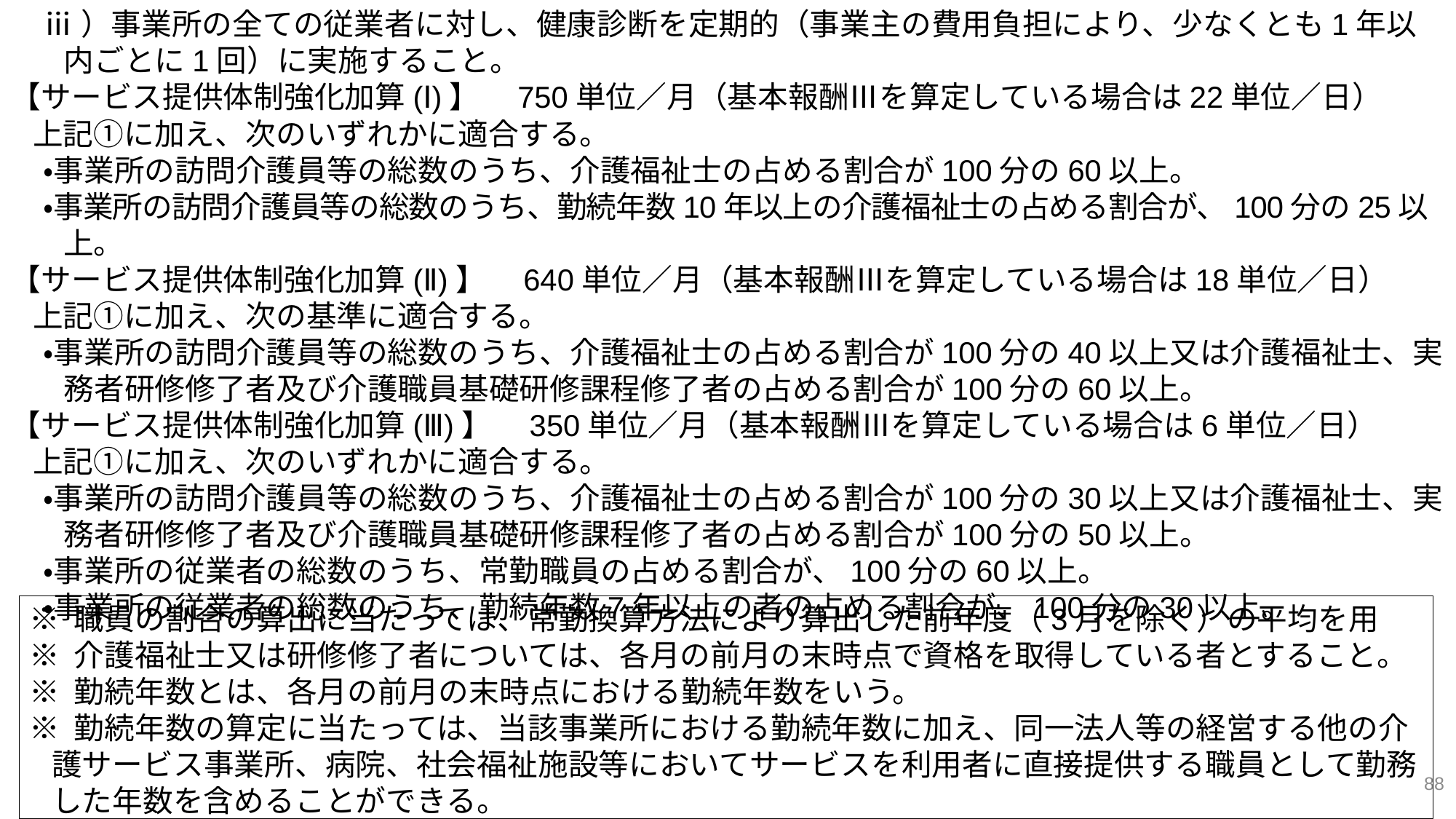

ⅲ）事業所の全ての従業者に対し、健康診断を定期的（事業主の費用負担により、少なくとも1年以内ごとに1回）に実施すること。
【サービス提供体制強化加算(Ⅰ)】　750単位／月（基本報酬Ⅲを算定している場合は22単位／日）
上記①に加え、次のいずれかに適合する。
・事業所の訪問介護員等の総数のうち、介護福祉士の占める割合が100分の60以上。
・事業所の訪問介護員等の総数のうち、勤続年数10年以上の介護福祉士の占める割合が、100分の25以上。
【サービス提供体制強化加算(Ⅱ)】　640単位／月（基本報酬Ⅲを算定している場合は18単位／日）
上記①に加え、次の基準に適合する。
・事業所の訪問介護員等の総数のうち、介護福祉士の占める割合が100分の40以上又は介護福祉士、実務者研修修了者及び介護職員基礎研修課程修了者の占める割合が100分の60以上。
【サービス提供体制強化加算(Ⅲ)】　350単位／月（基本報酬Ⅲを算定している場合は6単位／日）
上記①に加え、次のいずれかに適合する。
・事業所の訪問介護員等の総数のうち、介護福祉士の占める割合が100分の30以上又は介護福祉士、実務者研修修了者及び介護職員基礎研修課程修了者の占める割合が100分の50以上。
・事業所の従業者の総数のうち、常勤職員の占める割合が、100分の60以上。
・事業所の従業者の総数のうち、勤続年数7年以上の者の占める割合が、100分の30以上。

※ 職員の割合の算出に当たっては、常勤換算方法により算出した前年度（3月を除く）の平均を用
※ 介護福祉士又は研修修了者については、各月の前月の末時点で資格を取得している者とすること。
※ 勤続年数とは、各月の前月の末時点における勤続年数をいう。
※ 勤続年数の算定に当たっては、当該事業所における勤続年数に加え、同一法人等の経営する他の介護サービス事業所、病院、社会福祉施設等においてサービスを利用者に直接提供する職員として勤務した年数を含めることができる。
88